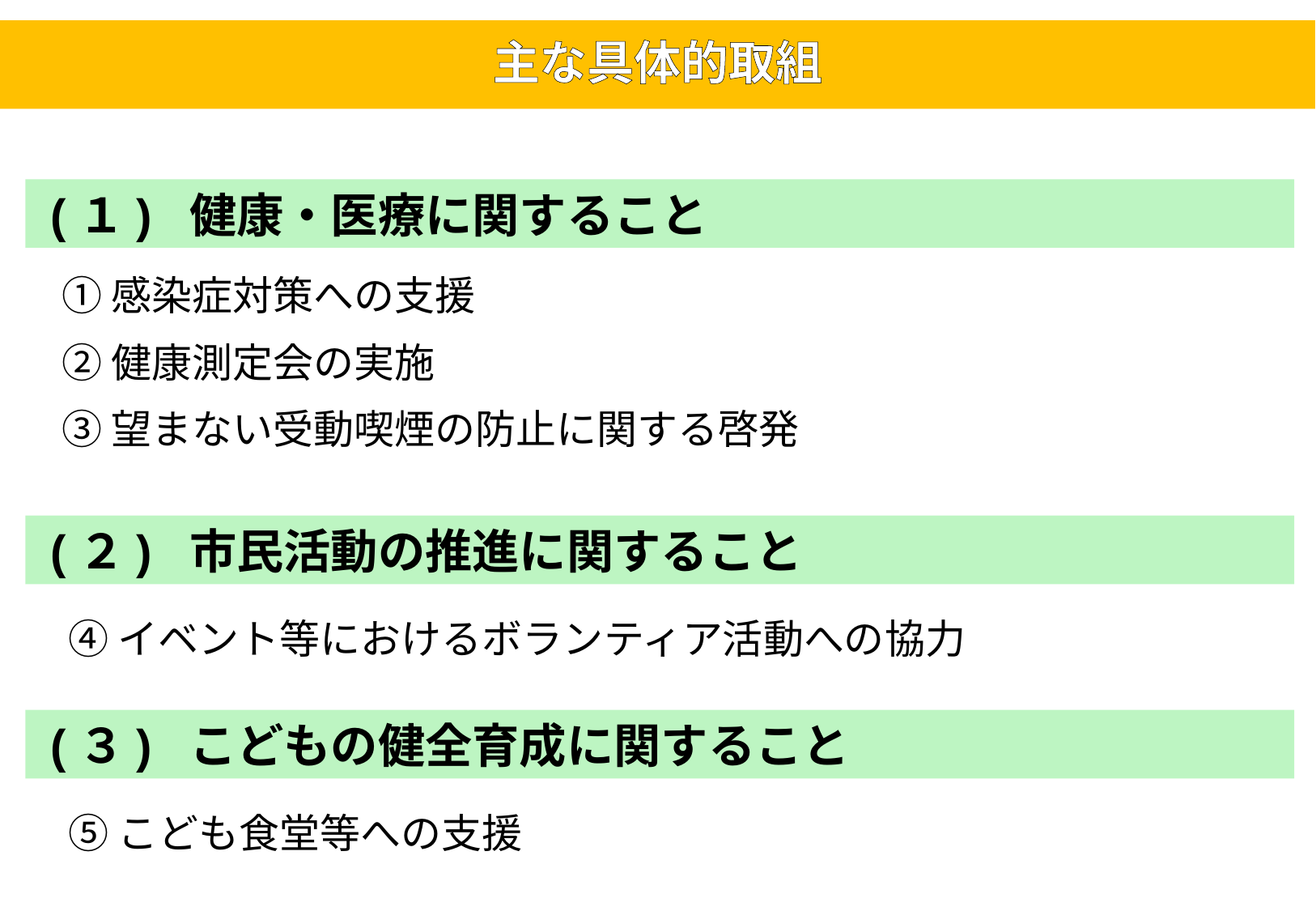

# 主な具体的取組
 (１)  健康・医療に関すること
　① 感染症対策への支援

　② 健康測定会の実施

　③ 望まない受動喫煙の防止に関する啓発
 (２)  市民活動の推進に関すること
　④ イベント等におけるボランティア活動への協力
 (３)  こどもの健全育成に関すること
　⑤ こども食堂等への支援
2